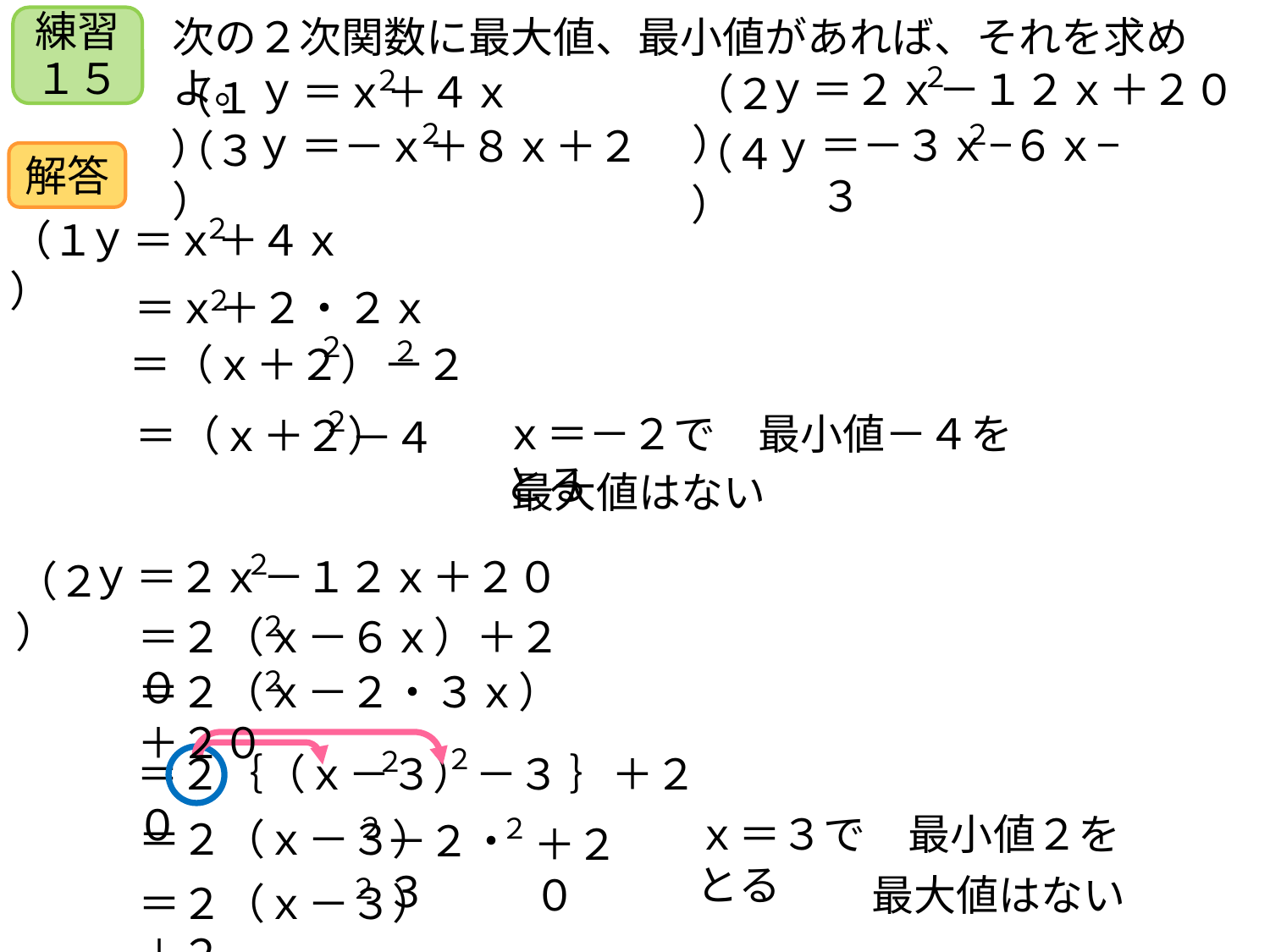

次の２次関数に最大値、最小値があれば、それを求めよ。
練習１５
２
＝２ｘ－１２ｘ＋２０
ｙ
（２）
ｙ
２
＝ｘ＋４ｘ
（１）
２
＝－ｘ＋８ｘ＋２
ｙ
（３）
２
＝－３ｘ−６ｘ−３
ｙ
（４）
解答
ｙ
２
＝ｘ＋４ｘ
（１）
＝ｘ＋２・２ｘ
２
２
２
＝（ｘ＋２）－２
２
＝（ｘ＋２）
－４
ｘ＝－２で　最小値－４をとる
最大値はない
２
＝２ｘ－１２ｘ＋２０
ｙ
（２）
２
＝２（ｘ－６ｘ）＋２０
２
＝２（ｘ－２・３ｘ）＋２０

２
２
＝２｛（ｘ－３）－３ ｝＋２０

ｘ＝３で　最小値２をとる
２
＝２（ｘ－３）
２
－２・３
＋２０
最大値はない
２
＝２（ｘ－３）＋２